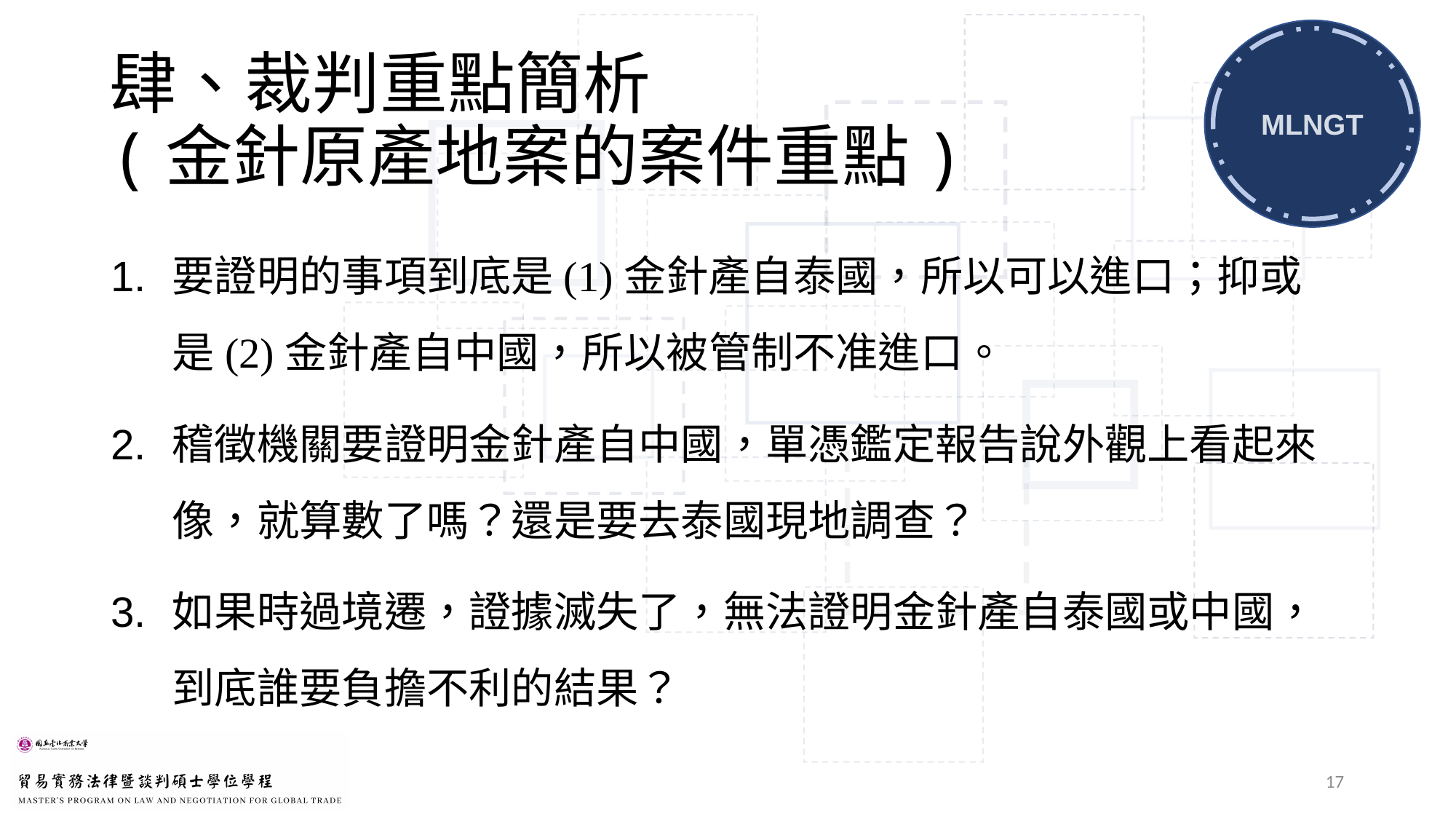

# 肆、裁判重點簡析 (金針原產地案的案件重點)
要證明的事項到底是(1)金針產自泰國，所以可以進口；抑或是(2)金針產自中國，所以被管制不准進口。
稽徵機關要證明金針產自中國，單憑鑑定報告說外觀上看起來像，就算數了嗎？還是要去泰國現地調查？
如果時過境遷，證據滅失了，無法證明金針產自泰國或中國，到底誰要負擔不利的結果？